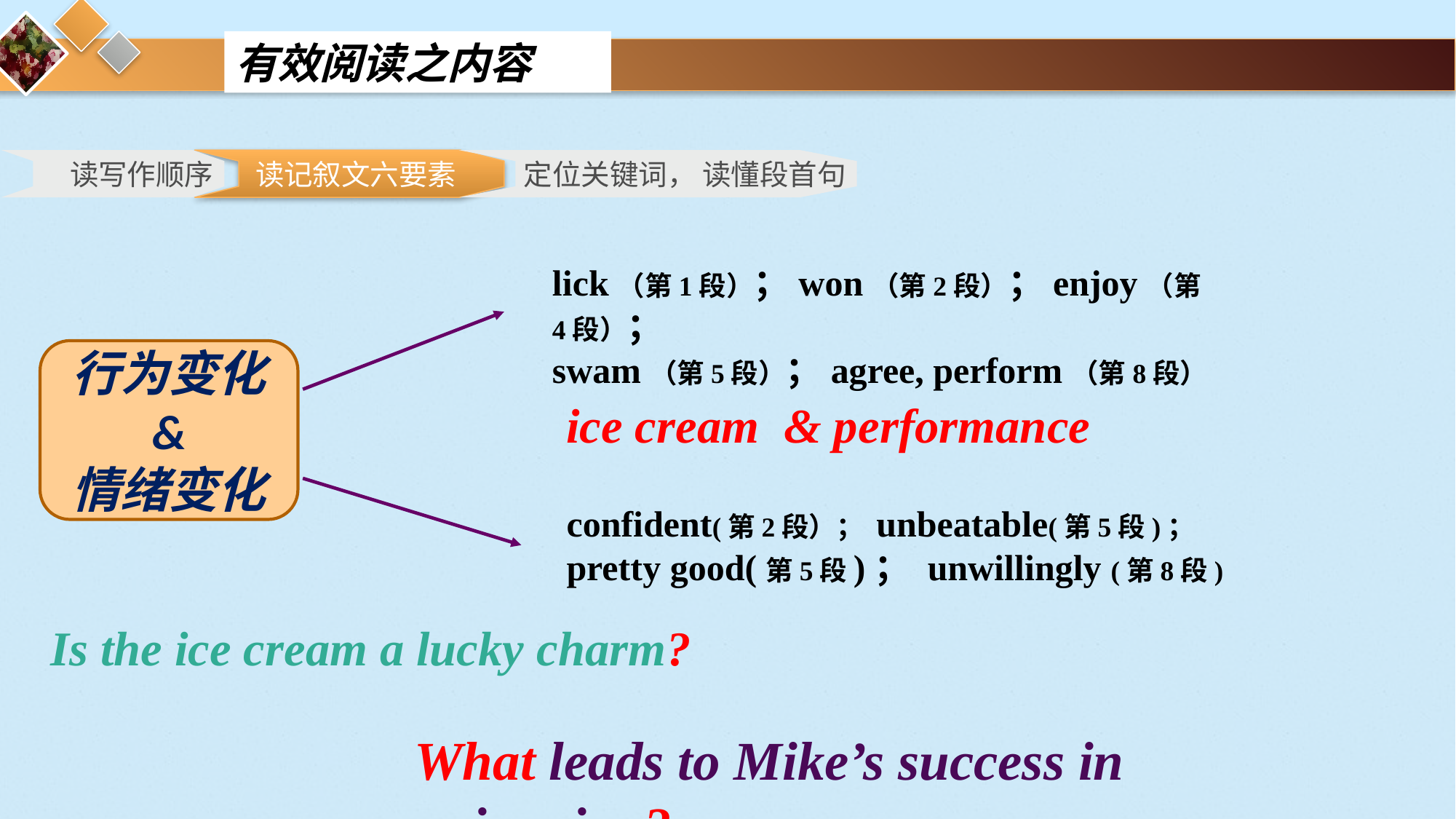

有效阅读之内容
读写作顺序
 读记叙文六要素
定位关键词， 读懂段首句
lick（第1段）；won（第2段）；enjoy（第4段）；
swam（第5段）；agree, perform（第8段）
行为变化
&
情绪变化
ice cream  & performance
confident(第2段）； unbeatable(第5段)；pretty good(第5段)； unwillingly (第8段)
Is the ice cream a lucky charm?
What leads to Mike’s success in swimming?